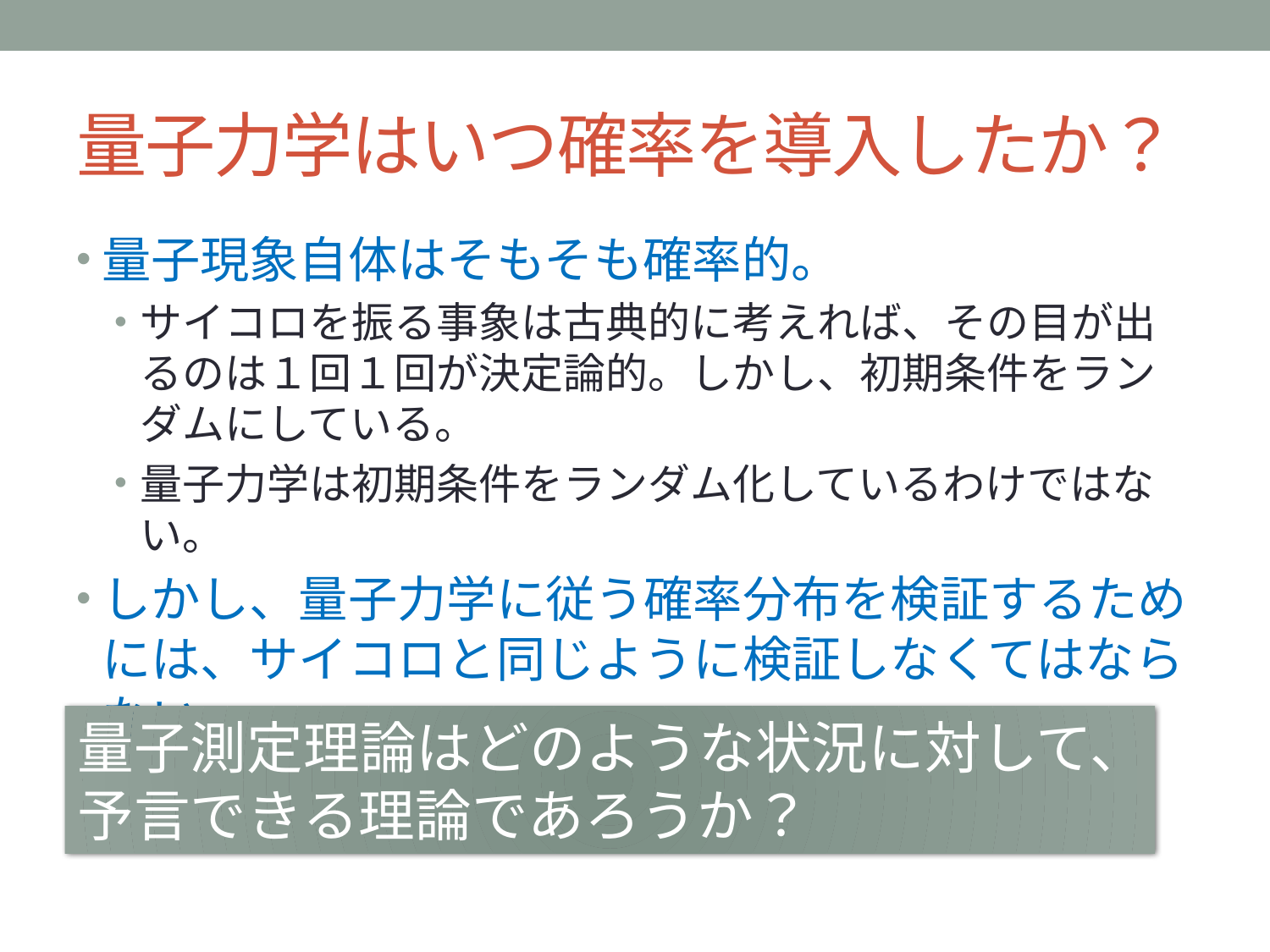

# 量子力学はいつ確率を導入したか？
量子現象自体はそもそも確率的。
サイコロを振る事象は古典的に考えれば、その目が出るのは１回１回が決定論的。しかし、初期条件をランダムにしている。
量子力学は初期条件をランダム化しているわけではない。
しかし、量子力学に従う確率分布を検証するためには、サイコロと同じように検証しなくてはならない。
量子測定理論はどのような状況に対して、予言できる理論であろうか？